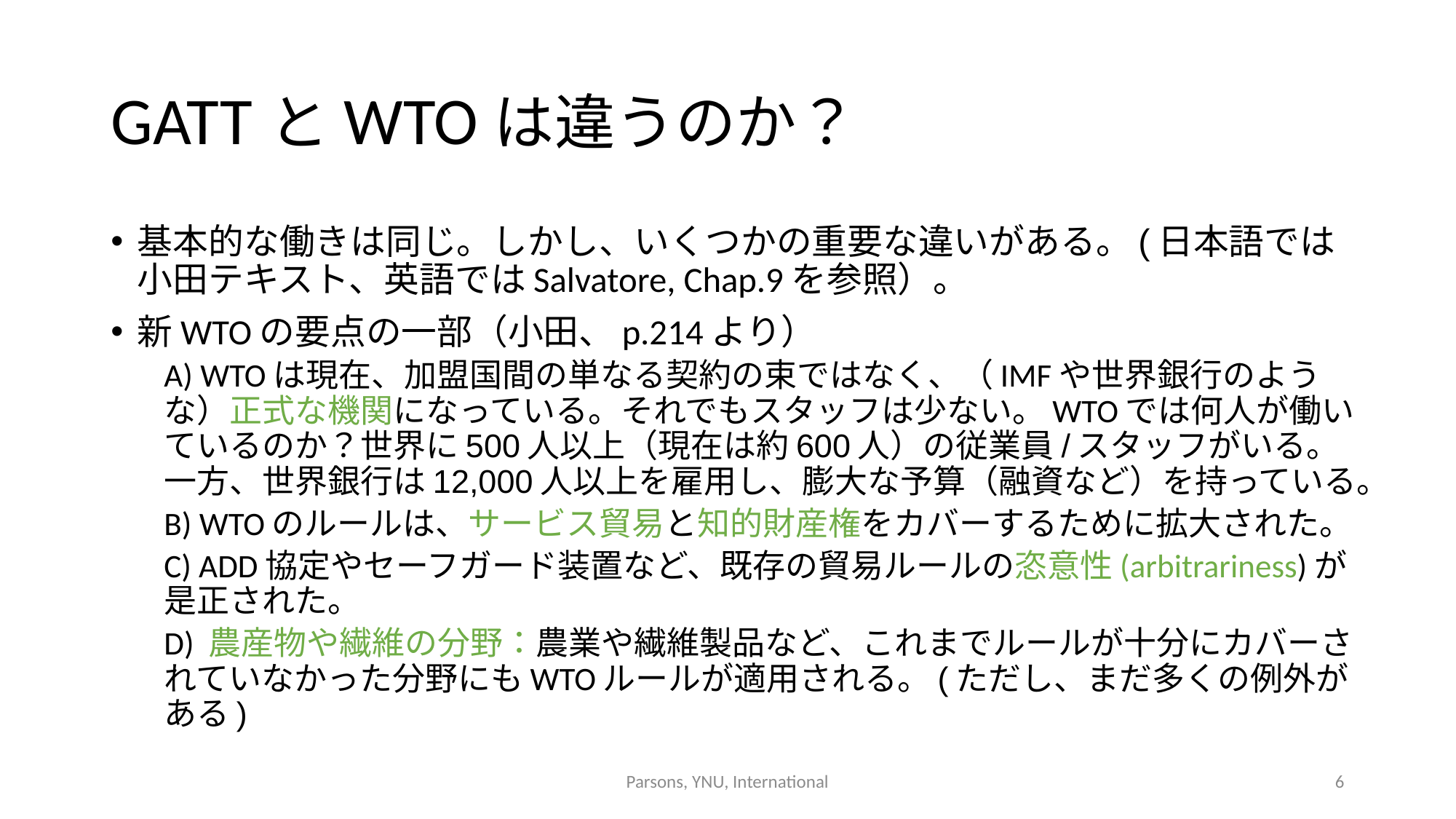

# GATTとWTOは違うのか？
基本的な働きは同じ。しかし、いくつかの重要な違いがある。(日本語では小田テキスト、英語ではSalvatore, Chap.9を参照）。
新WTOの要点の一部（小田、p.214より）
A) WTOは現在、加盟国間の単なる契約の束ではなく、（IMFや世界銀行のような）正式な機関になっている。それでもスタッフは少ない。WTOでは何人が働いているのか？世界に500人以上（現在は約600人）の従業員/スタッフがいる。一方、世界銀行は12,000人以上を雇用し、膨大な予算（融資など）を持っている。
B) WTOのルールは、サービス貿易と知的財産権をカバーするために拡大された。
C) ADD協定やセーフガード装置など、既存の貿易ルールの恣意性(arbitrariness)が是正された。
D) 農産物や繊維の分野：農業や繊維製品など、これまでルールが十分にカバーされていなかった分野にもWTOルールが適用される。(ただし、まだ多くの例外がある)

Parsons, YNU, International
6